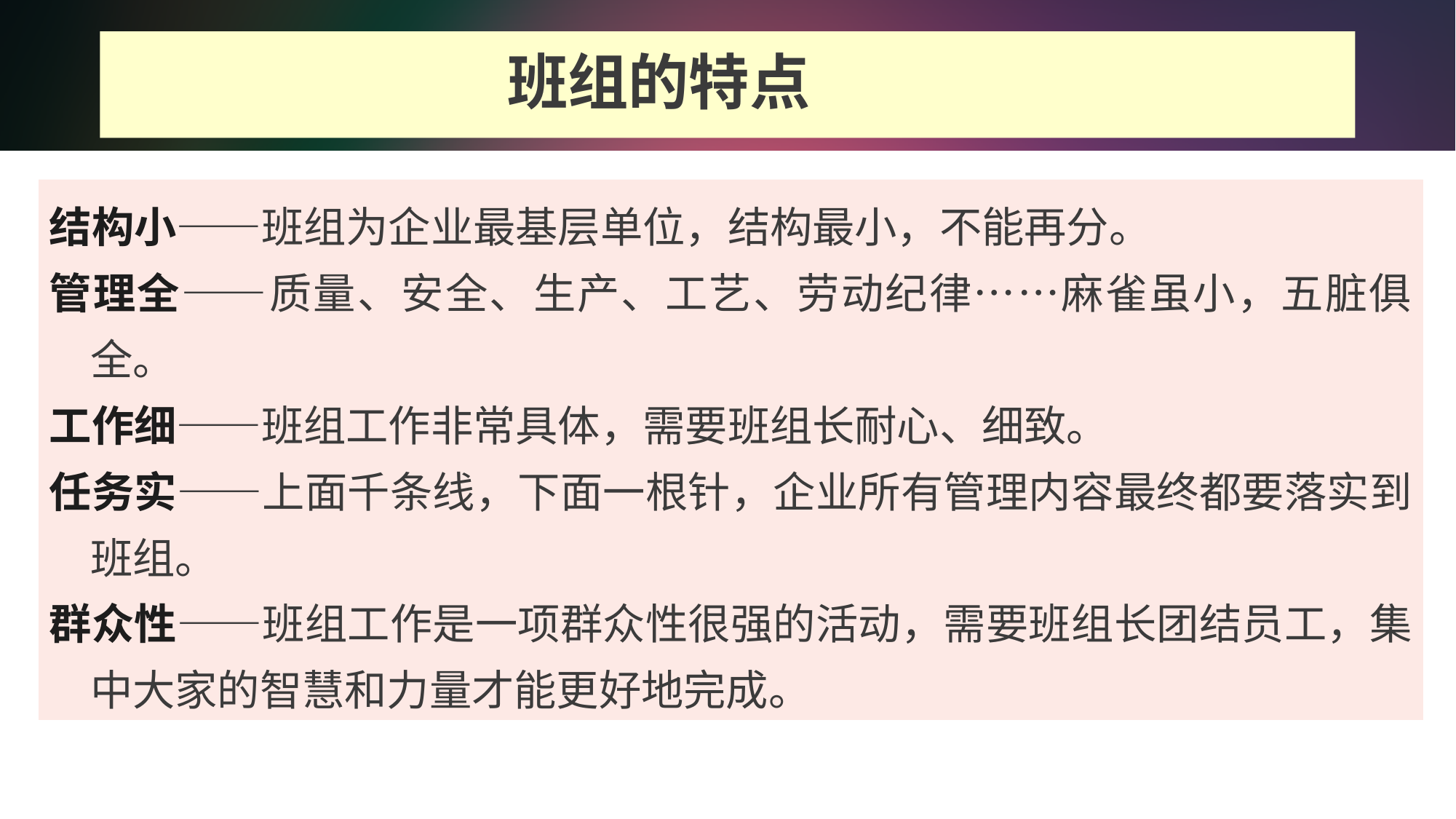

班组的特点
结构小——班组为企业最基层单位，结构最小，不能再分。
管理全——质量、安全、生产、工艺、劳动纪律……麻雀虽小，五脏俱全。
工作细——班组工作非常具体，需要班组长耐心、细致。
任务实——上面千条线，下面一根针，企业所有管理内容最终都要落实到班组。
群众性——班组工作是一项群众性很强的活动，需要班组长团结员工，集中大家的智慧和力量才能更好地完成。